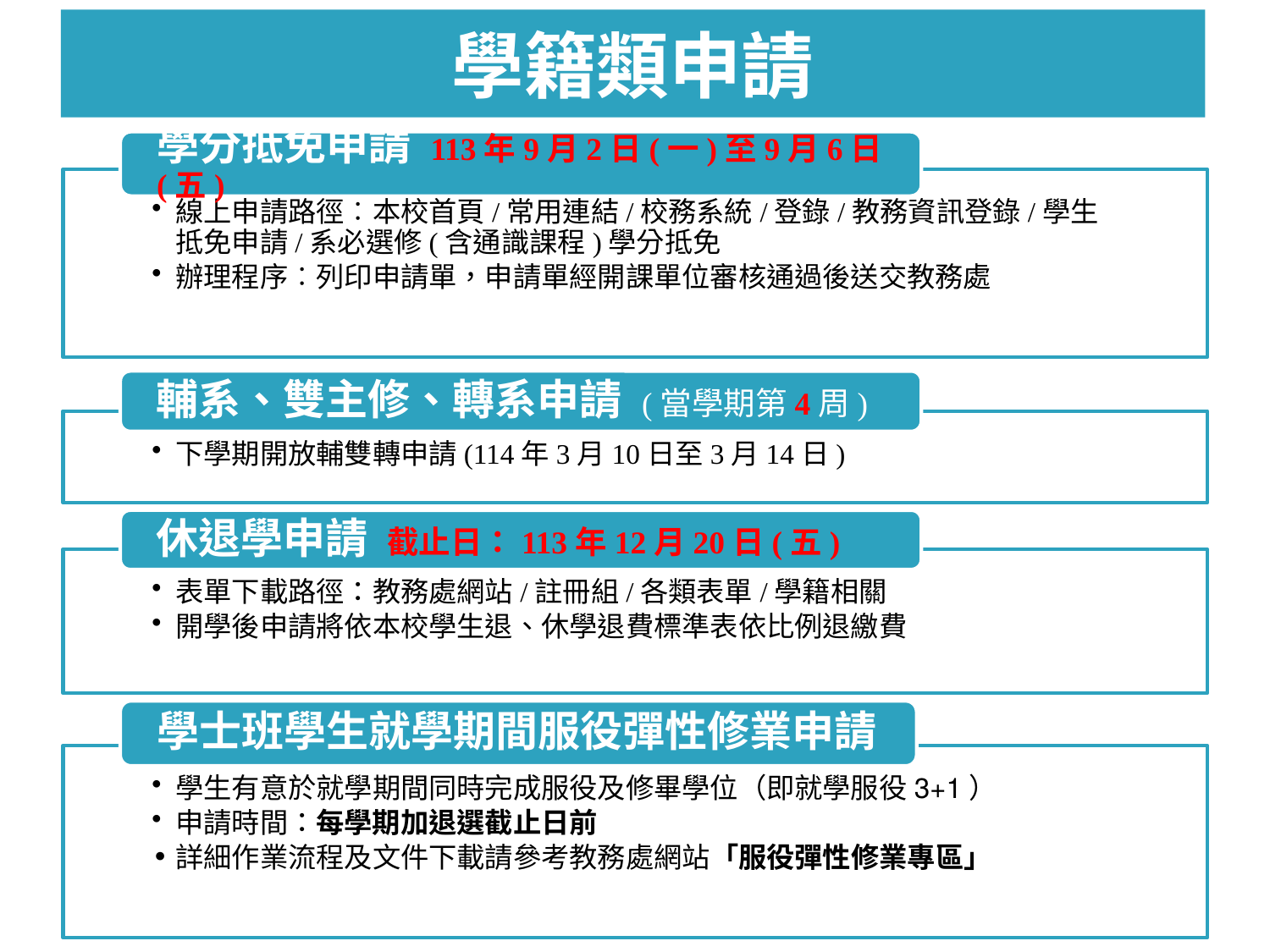

學籍類申請
#
線上申請路徑︰本校首頁/常用連結/校務系統/登錄/教務資訊登錄/學生抵免申請/系必選修(含通識課程)學分抵免
辦理程序︰列印申請單，申請單經開課單位審核通過後送交教務處
學分抵免申請 113年9月2日(一)至9月6日(五)
下學期開放輔雙轉申請(114年3月10日至3月14日)
輔系、雙主修、轉系申請 (當學期第4周)
表單下載路徑：教務處網站/註冊組/各類表單/學籍相關
開學後申請將依本校學生退、休學退費標準表依比例退繳費
休退學申請  截止日：113年12月20日(五)
學生有意於就學期間同時完成服役及修畢學位（即就學服役3+1）
申請時間：每學期加退選截止日前
詳細作業流程及文件下載請參考教務處網站「服役彈性修業專區」
學士班學生就學期間服役彈性修業申請